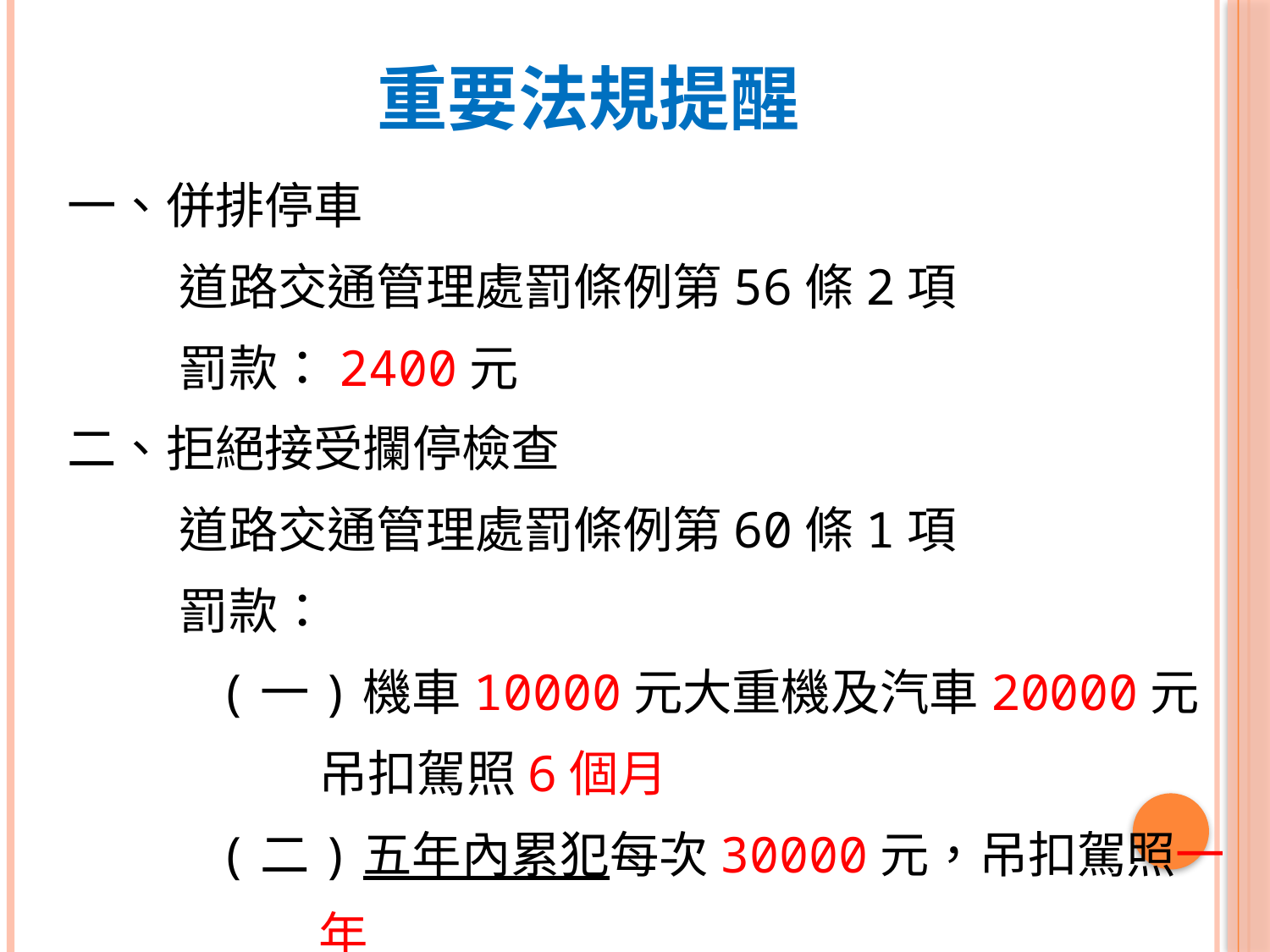

重要法規提醒
一、併排停車
道路交通管理處罰條例第56條2項
罰款：2400元
二、拒絕接受攔停檢查
道路交通管理處罰條例第60條1項
罰款：
(一)機車10000元大重機及汽車20000元
吊扣駕照6個月
(二)五年內累犯每次30000元，吊扣駕照一年